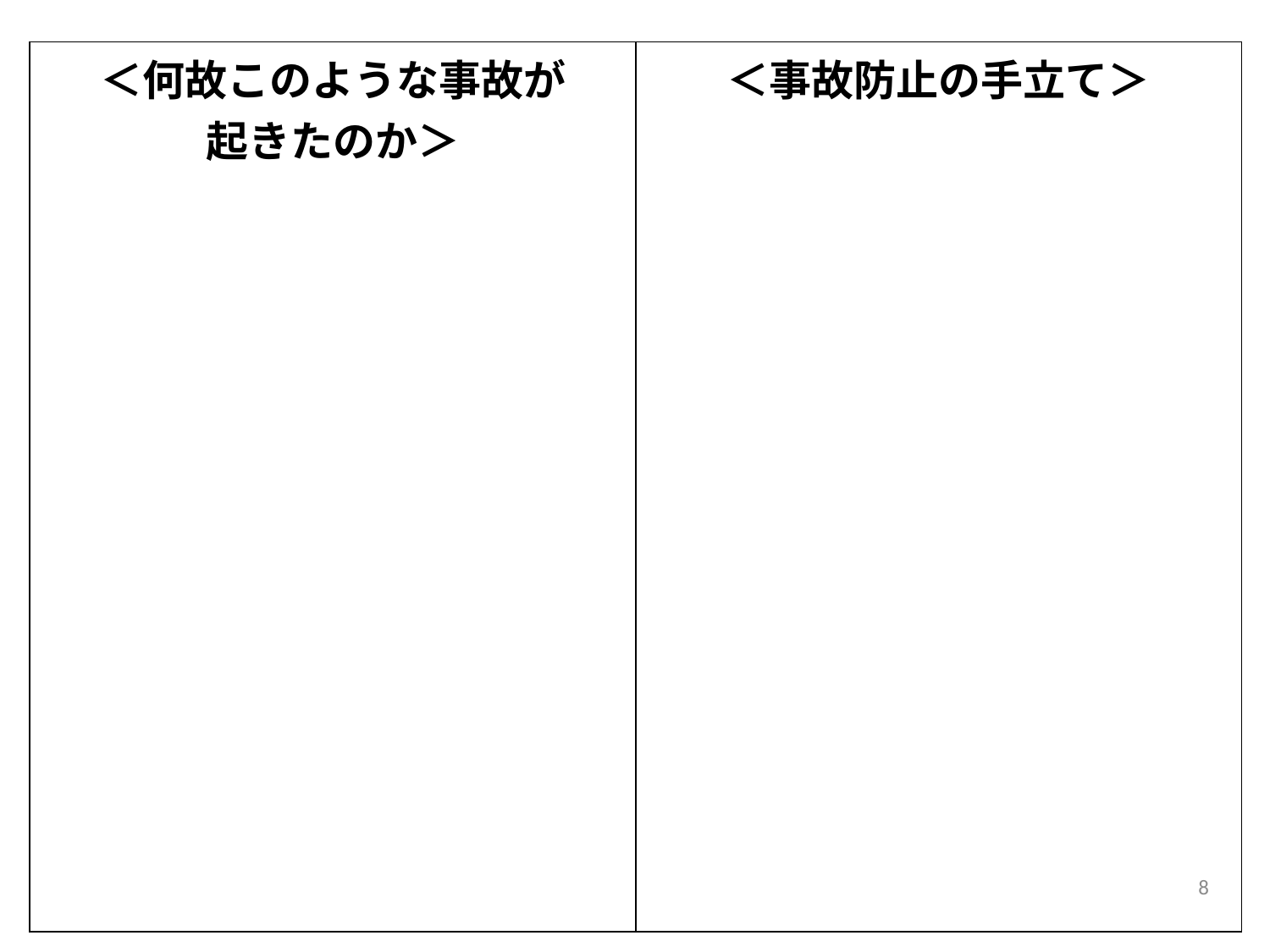

| ＜何故このような事故が 起きたのか＞ | ＜事故防止の手立て＞ |
| --- | --- |
8